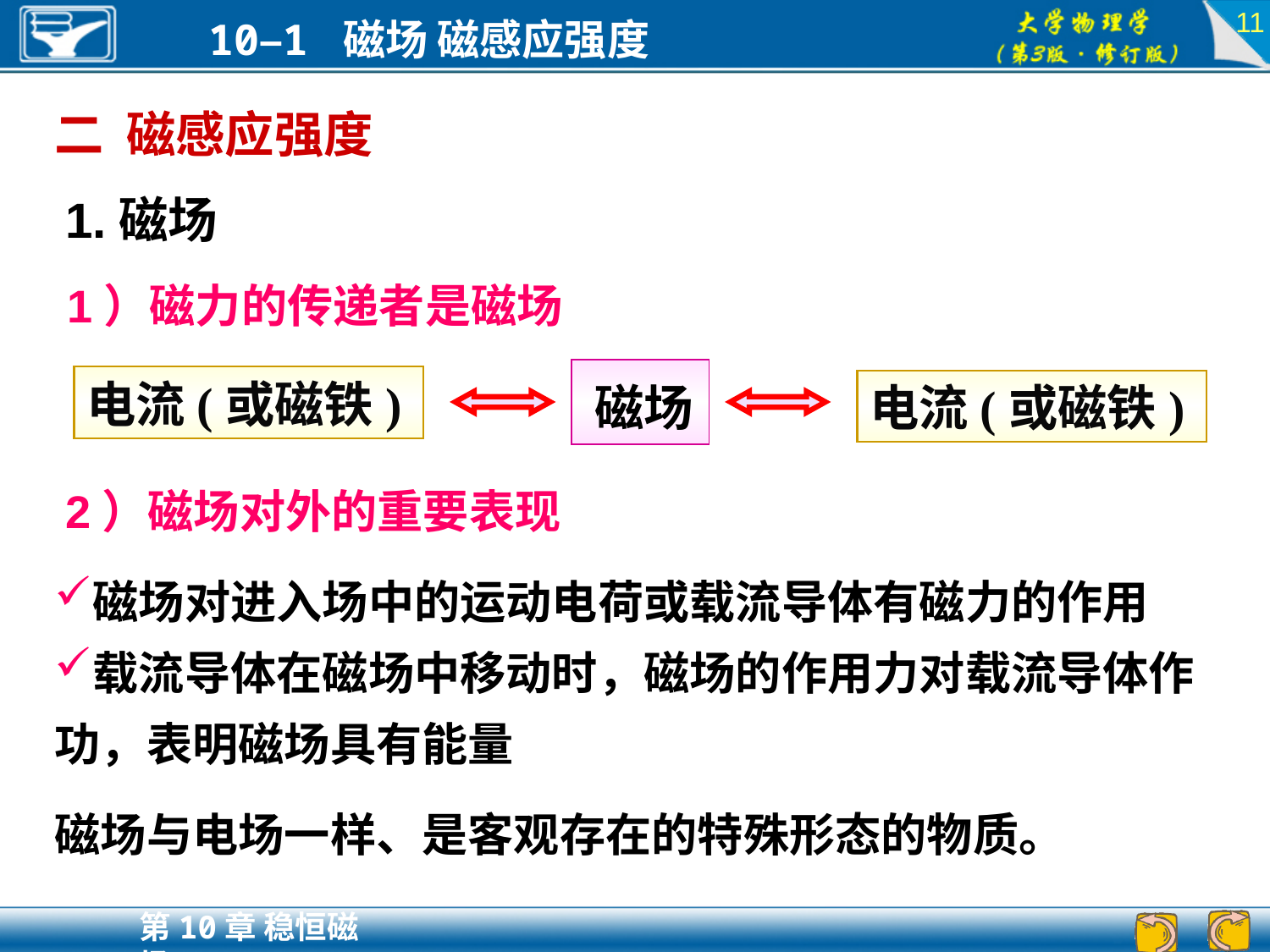

11
二  磁感应强度
1.磁场
1）磁力的传递者是磁场

磁场

电流(或磁铁)
电流(或磁铁)
2）磁场对外的重要表现
磁场对进入场中的运动电荷或载流导体有磁力的作用
载流导体在磁场中移动时，磁场的作用力对载流导体作功，表明磁场具有能量
磁场与电场一样、是客观存在的特殊形态的物质。